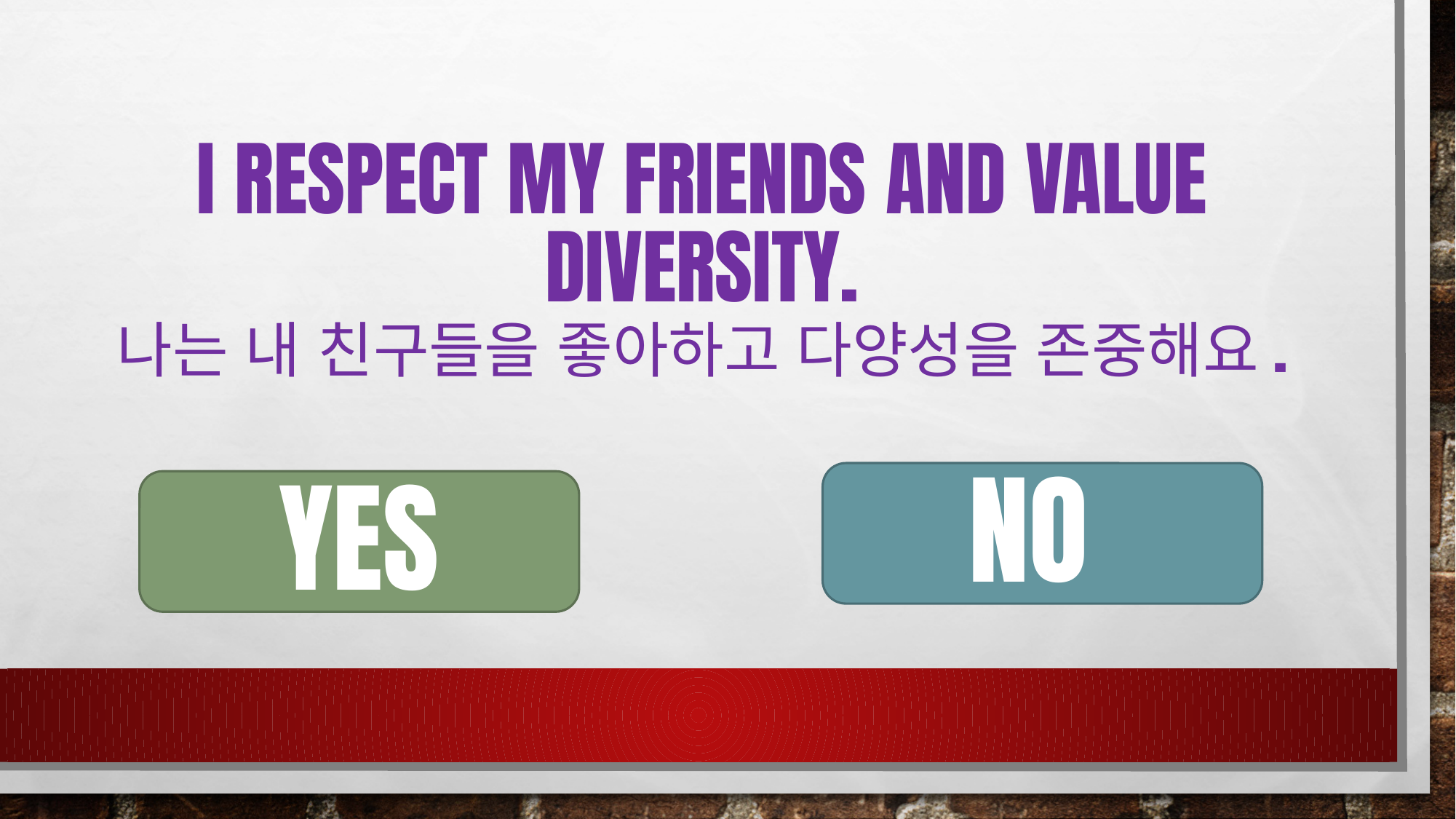

# I respect my friends and value diversity. 나는 내 친구들을 좋아하고 다양성을 존중해요.
NO
YES